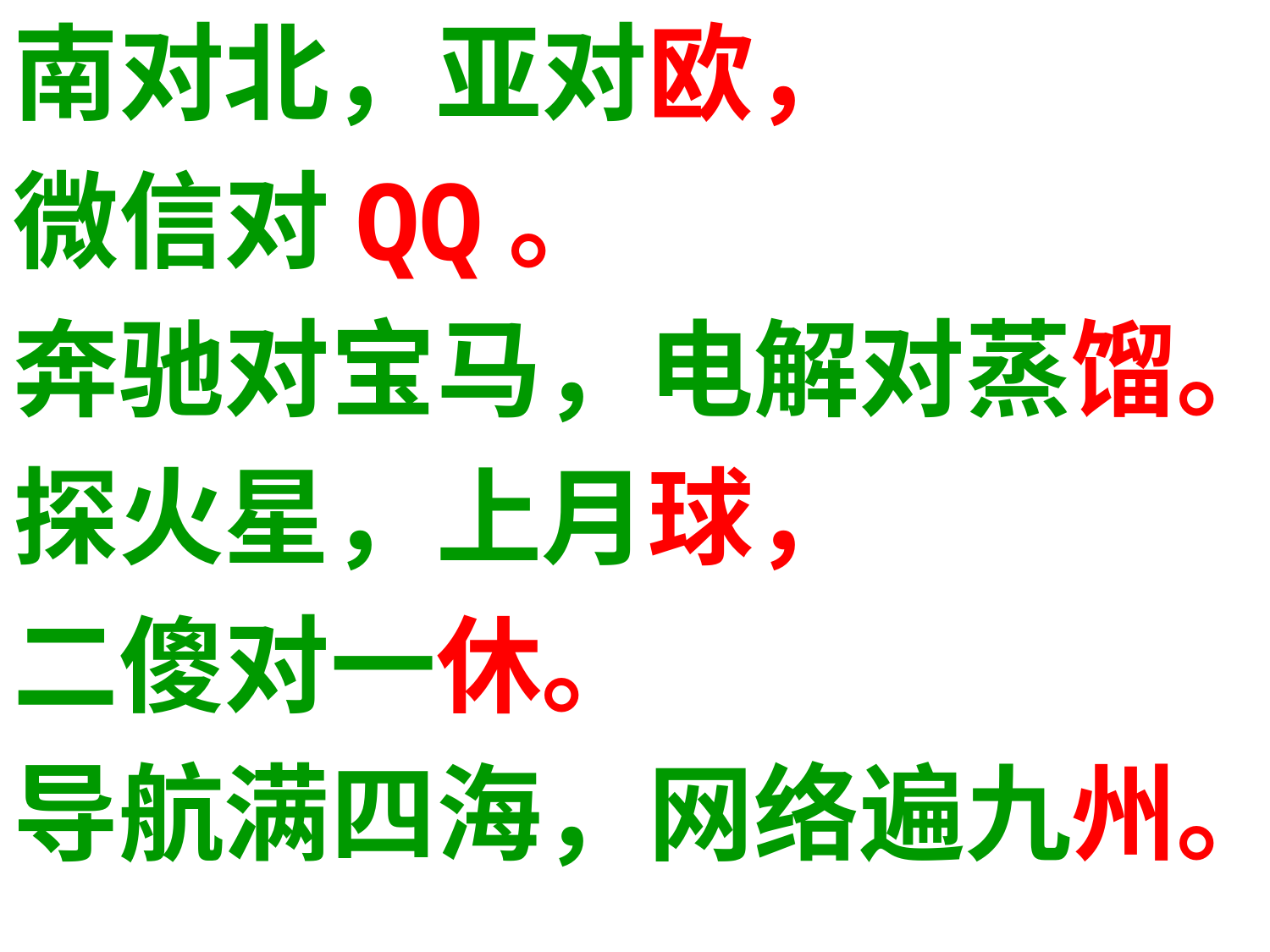

南对北，亚对欧，
微信对QQ。
奔驰对宝马，电解对蒸馏。
探火星，上月球，
二傻对一休。
导航满四海，网络遍九州。